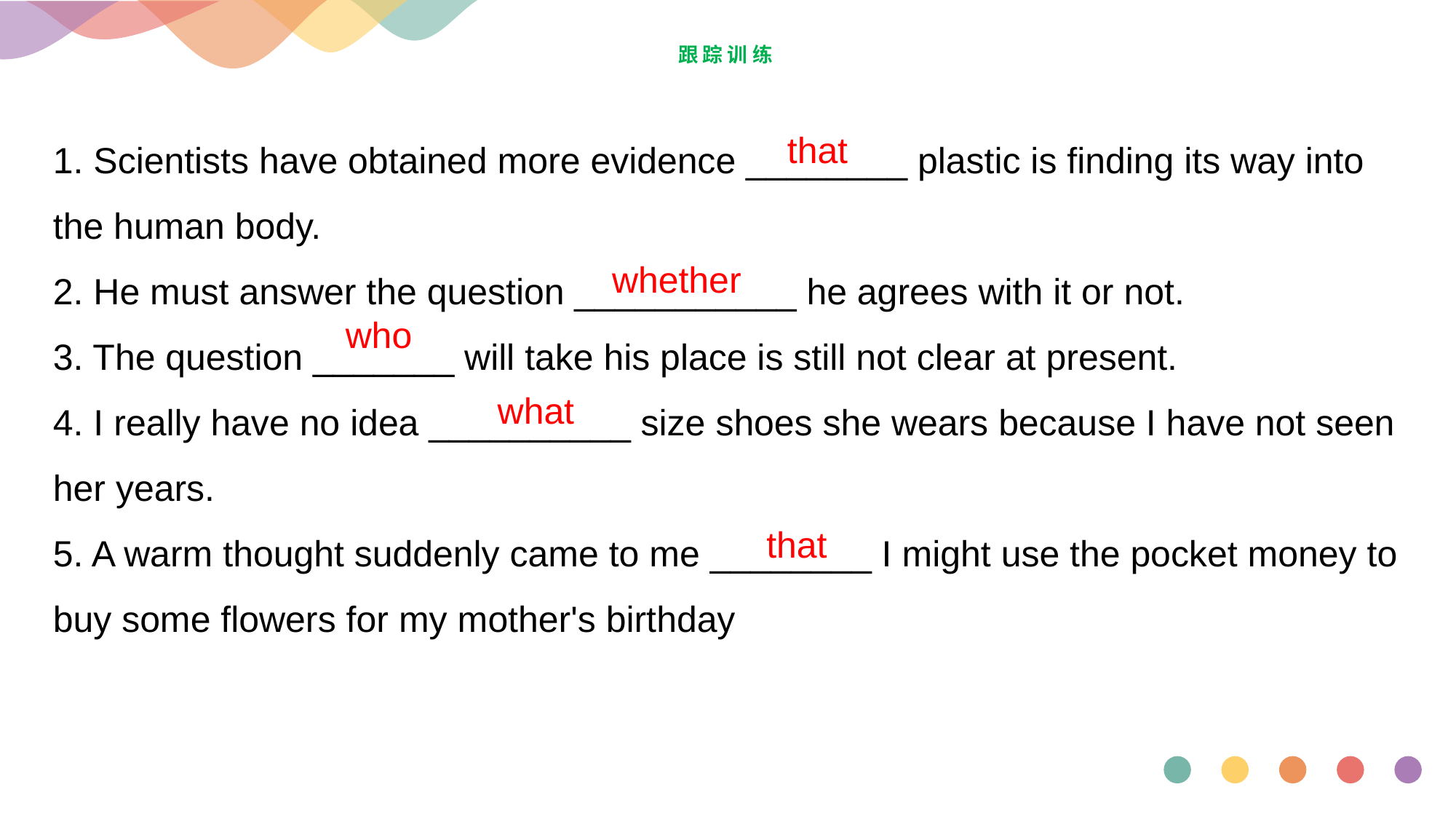

# 跟踪训练
1. Scientists have obtained more evidence ________ plastic is finding its way into the human body.
2. He must answer the question ___________ he agrees with it or not.
3. The question _______ will take his place is still not clear at present.
4. I really have no idea __________ size shoes she wears because I have not seen her years.
5. A warm thought suddenly came to me ________ I might use the pocket money to buy some flowers for my mother's birthday
  that
 whether
 who
what
 that